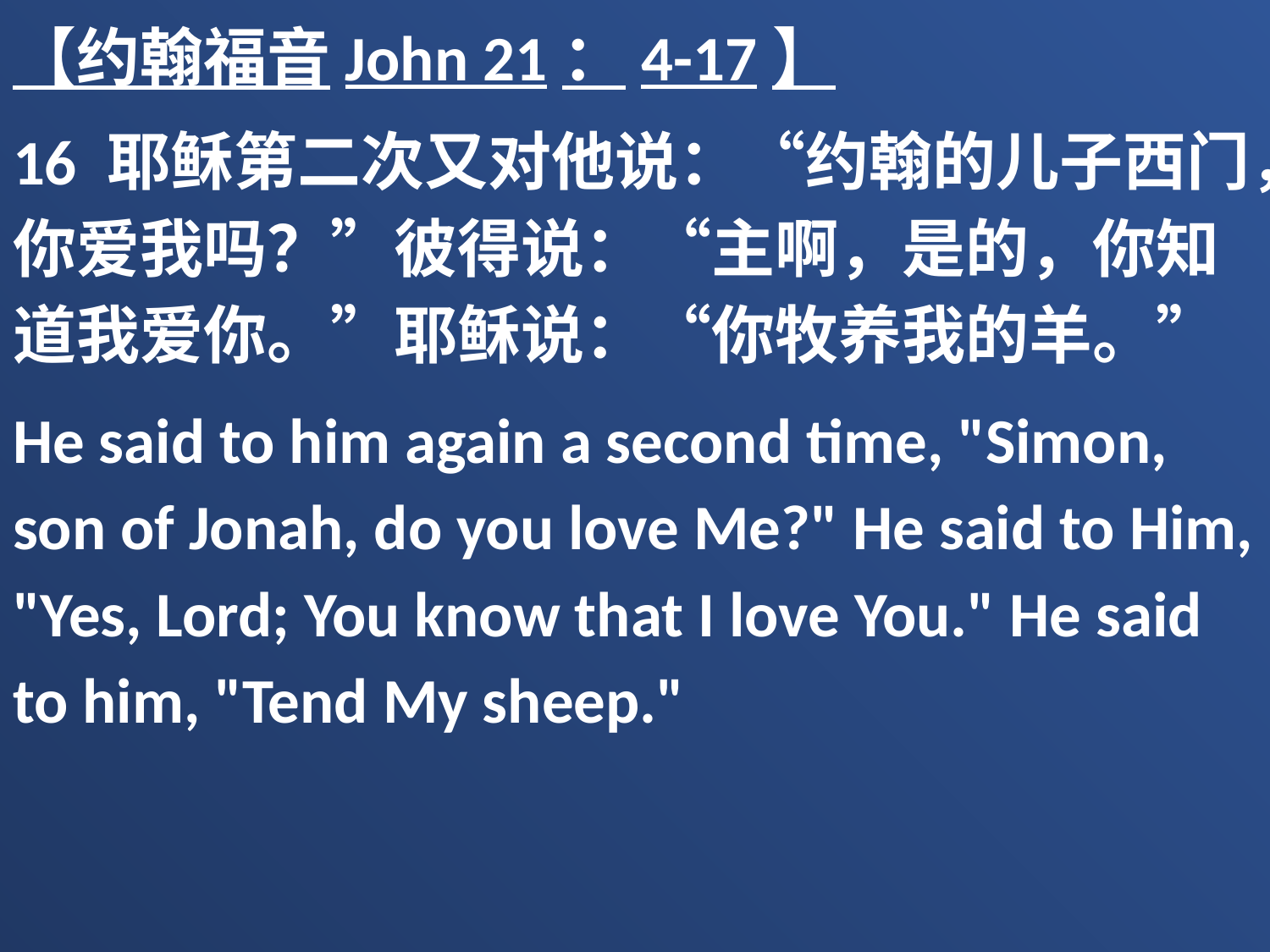

【约翰福音John 21：4-17】
16 耶稣第二次又对他说：“约翰的儿子西门，你爱我吗？”彼得说：“主啊，是的，你知道我爱你。”耶稣说：“你牧养我的羊。”
He said to him again a second time, "Simon, son of Jonah, do you love Me?" He said to Him, "Yes, Lord; You know that I love You." He said to him, "Tend My sheep."